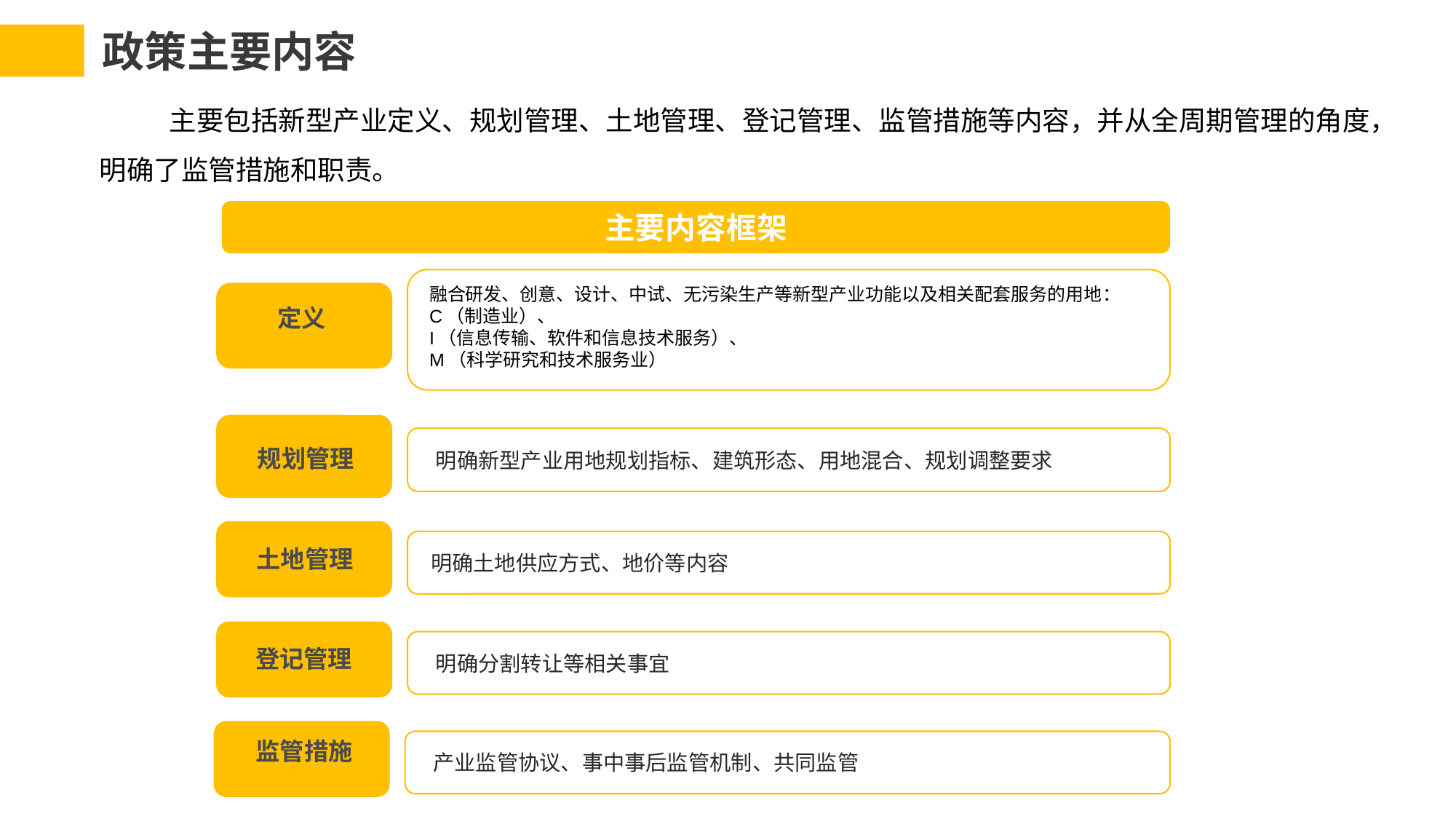

政策主要内容

主要包括新型产业定义、规划管理、土地管理、登记管理、监管措施等内容，并从全周期管理的角度，明确了监管措施和职责。
主要内容框架

融合研发、创意、设计、中试、无污染生产等新型产业功能以及相关配套服务的用地：
C（制造业）、
I（信息传输、软件和信息技术服务）、
M（科学研究和技术服务业）

定义

  明确新型产业用地规划指标、建筑形态、用地混合、规划调整要求
规划管理

 明确土地供应方式、地价等内容
土地管理

  明确分割转让等相关事宜
登记管理

监管措施
  产业监管协议、事中事后监管机制、共同监管